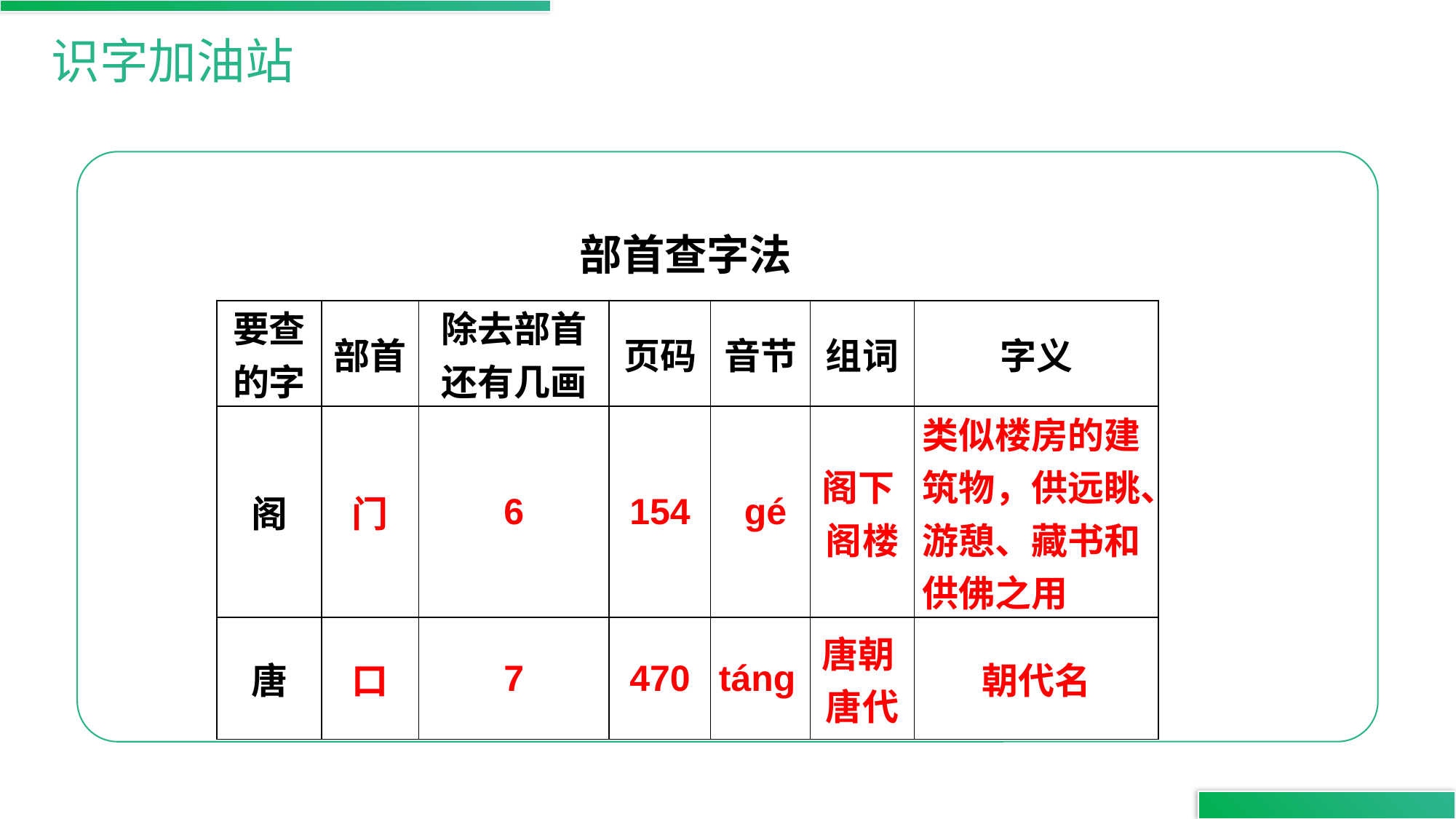

识字加油站
部首查字法
| 要查的字 | 部首 | 除去部首还有几画 | 页码 | 音节 | 组词 | 字义 |
| --- | --- | --- | --- | --- | --- | --- |
| 阁 | 门 | 6 | 154 | gé | 阁下 阁楼 | 类似楼房的建筑物，供远眺、游憩、藏书和供佛之用 |
| 唐 | 口 | 7 | 470 | táng | 唐朝 唐代 | 朝代名 |